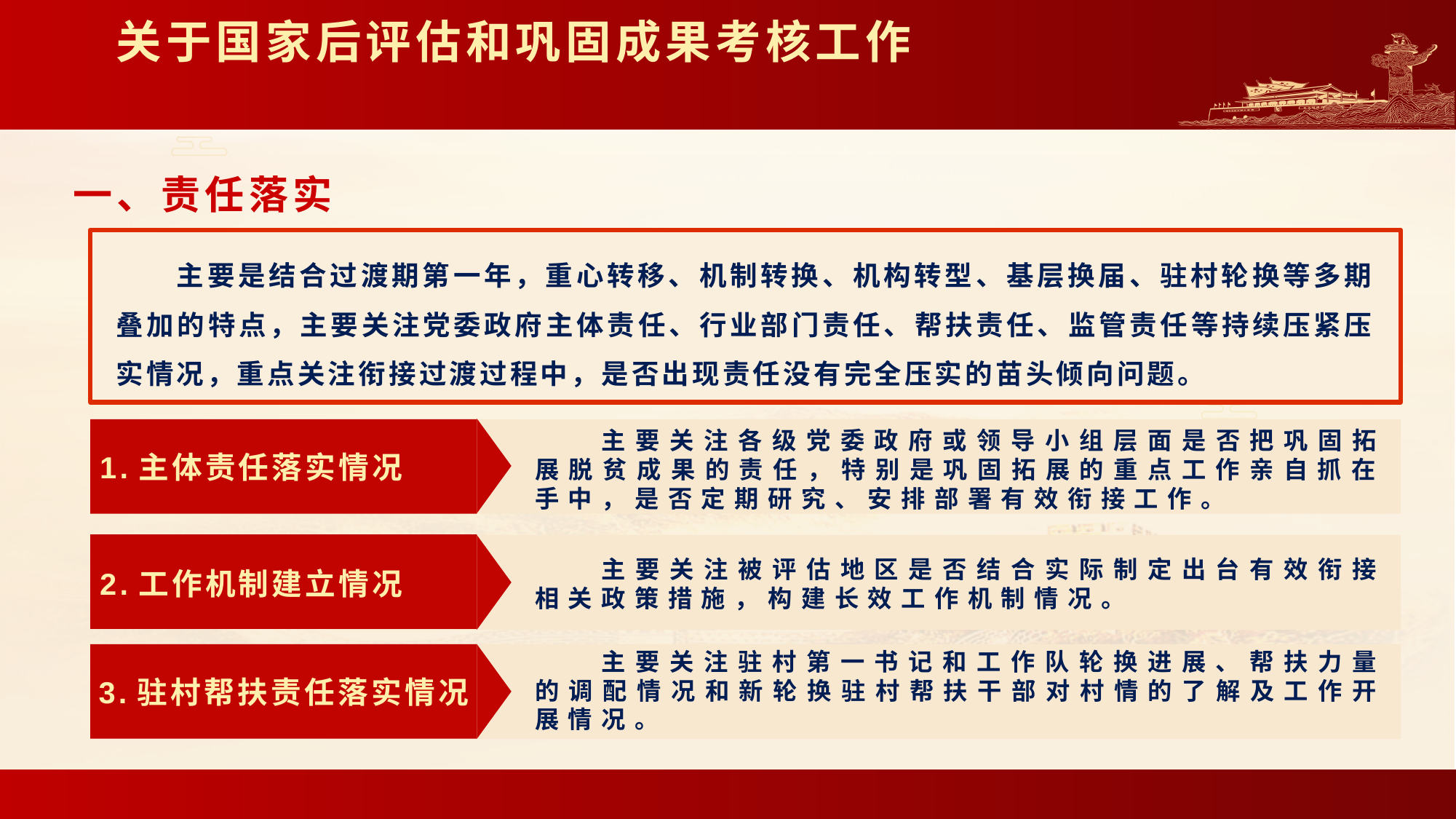

# 关于国家后评估和巩固成果考核工作
一、责任落实
主要是结合过渡期第一年，重心转移、机制转换、机构转型、基层换届、驻村轮换等多期叠加的特点，主要关注党委政府主体责任、行业部门责任、帮扶责任、监管责任等持续压紧压实情况，重点关注衔接过渡过程中，是否出现责任没有完全压实的苗头倾向问题。

主要关注各级党委政府或领导小组层面是否把巩固拓展脱贫成果的责任，特别是巩固拓展的重点工作亲自抓在手中，是否定期研究、安排部署有效衔接工作。
1.主体责任落实情况

主要关注被评估地区是否结合实际制定出台有效衔接相关政策措施，构建长效工作机制情况。
2.工作机制建立情况

主要关注驻村第一书记和工作队轮换进展、帮扶力量的调配情况和新轮换驻村帮扶干部对村情的了解及工作开展情况。

3.驻村帮扶责任落实情况